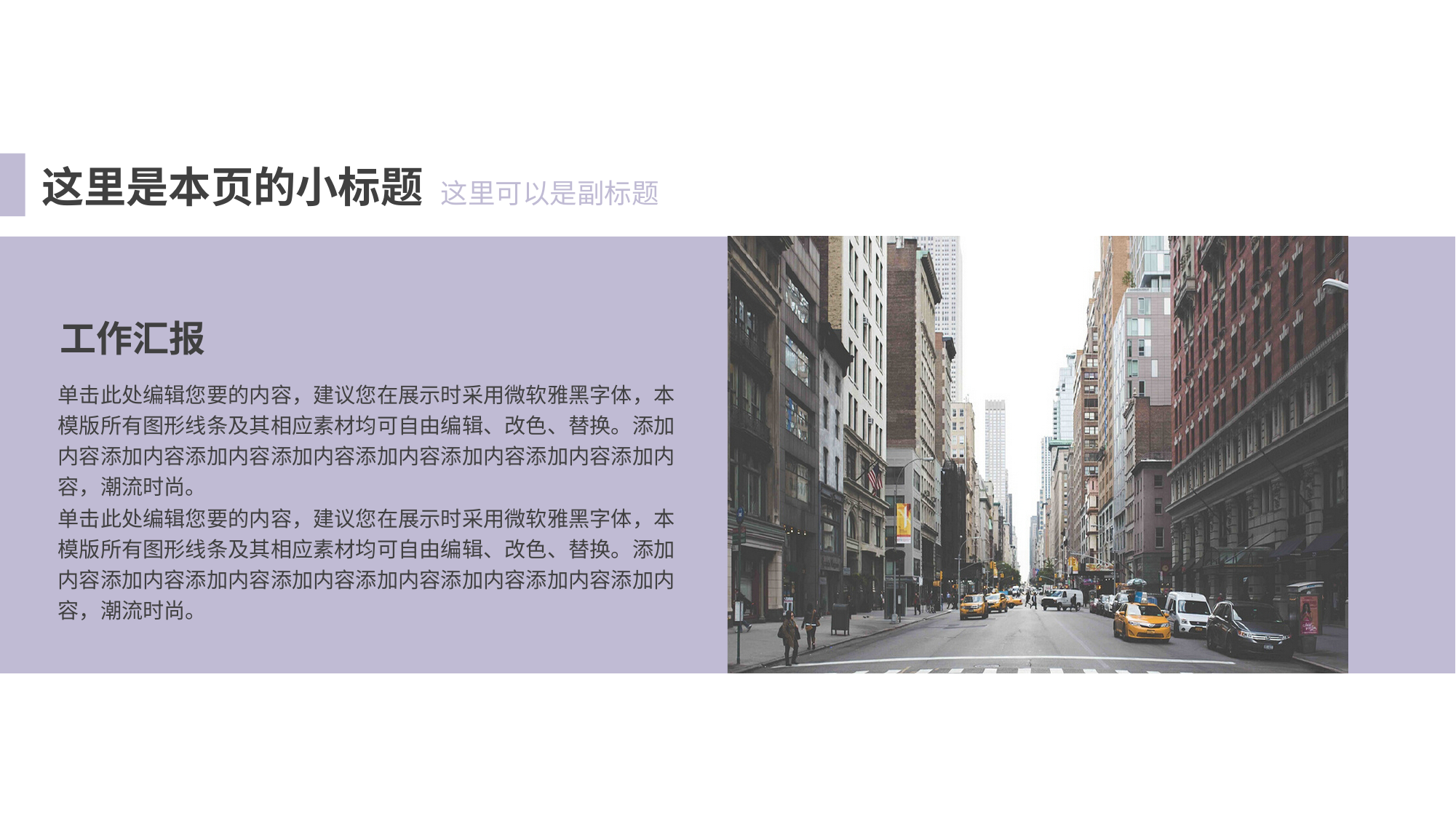

这里是本页的小标题
这里可以是副标题

工作汇报
单击此处编辑您要的内容，建议您在展示时采用微软雅黑字体，本模版所有图形线条及其相应素材均可自由编辑、改色、替换。添加内容添加内容添加内容添加内容添加内容添加内容添加内容添加内容，潮流时尚。
单击此处编辑您要的内容，建议您在展示时采用微软雅黑字体，本模版所有图形线条及其相应素材均可自由编辑、改色、替换。添加内容添加内容添加内容添加内容添加内容添加内容添加内容添加内容，潮流时尚。